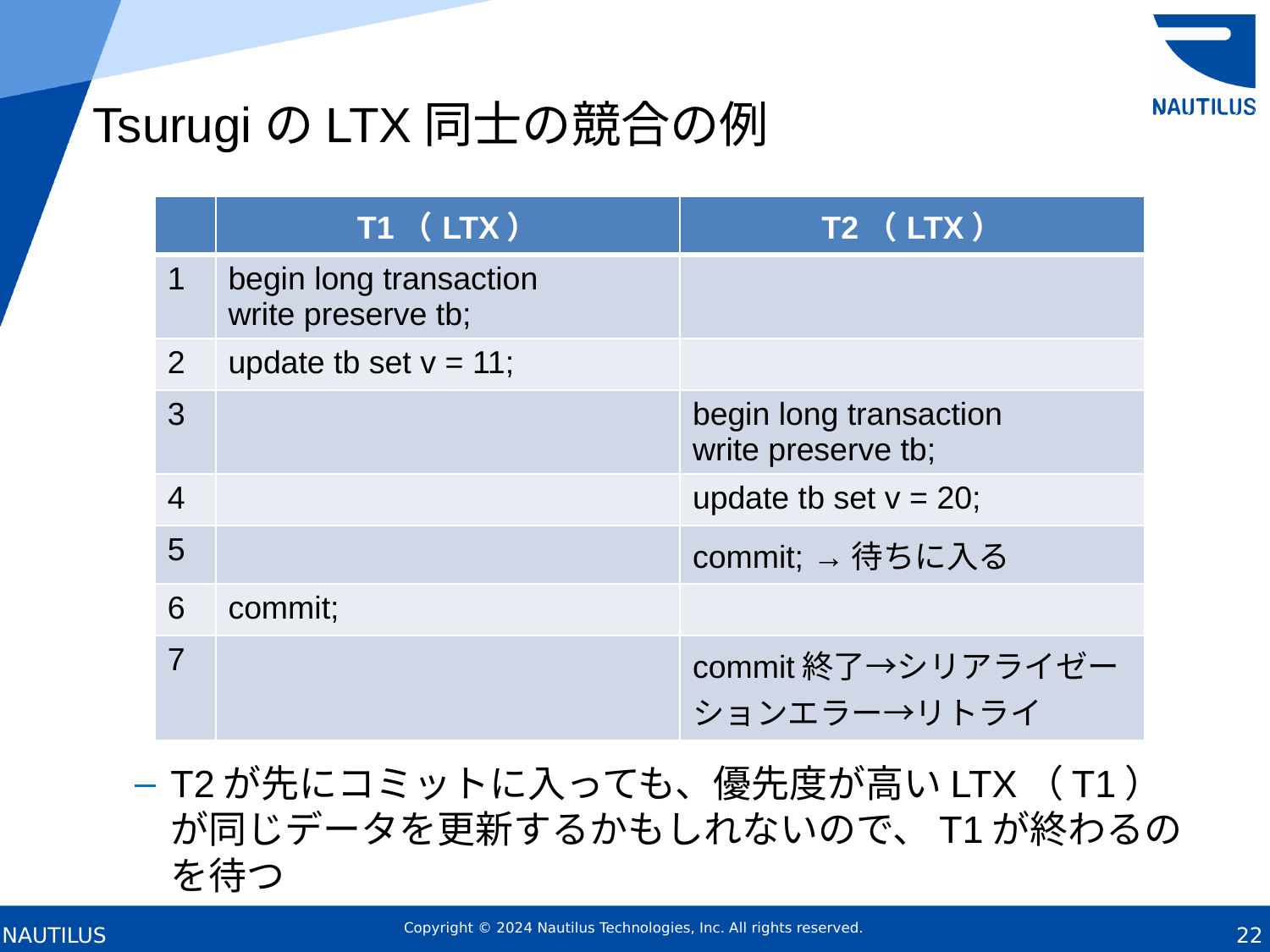

# TsurugiのLTX同士の競合の例

T2が先にコミットに入っても、優先度が高いLTX（T1）が同じデータを更新するかもしれないので、T1が終わるのを待つ

|  | T1（LTX） | T2（LTX） |
| --- | --- | --- |
| 1 | begin long transaction write preserve tb; |  |
| 2 | update tb set v = 11; |  |
| 3 |  | begin long transaction write preserve tb; |
| 4 |  | update tb set v = 20; |
| 5 |  | commit; →待ちに入る |
| 6 | commit; |  |
| 7 |  | commit終了→シリアライゼーションエラー→リトライ |